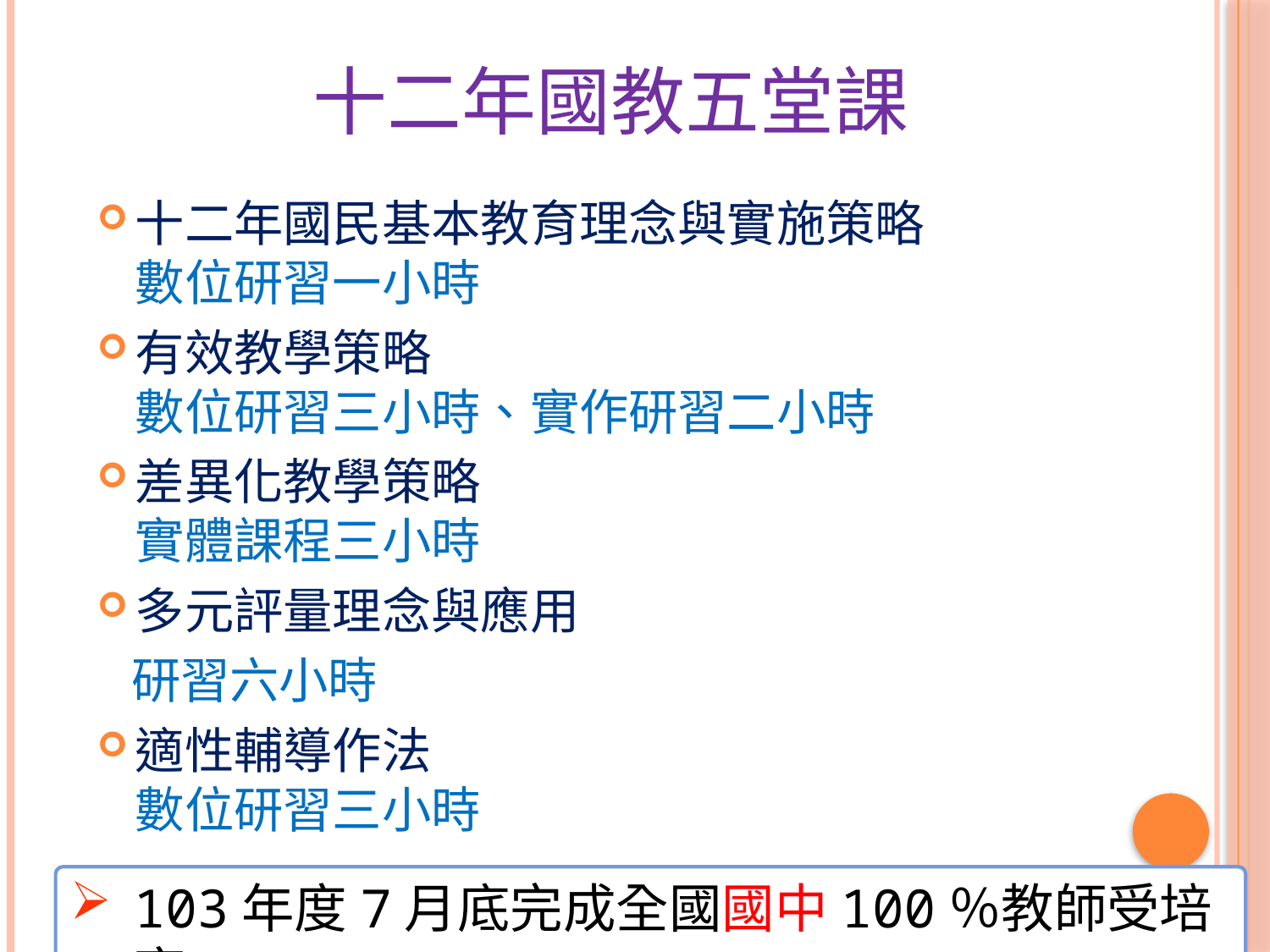

# 十二年國教五堂課
十二年國民基本教育理念與實施策略
數位研習一小時
有效教學策略
數位研習三小時、實作研習二小時
差異化教學策略
實體課程三小時
多元評量理念與應用
  研習六小時
適性輔導作法
數位研習三小時
103年度7月底完成全國國中100％教師受培率。